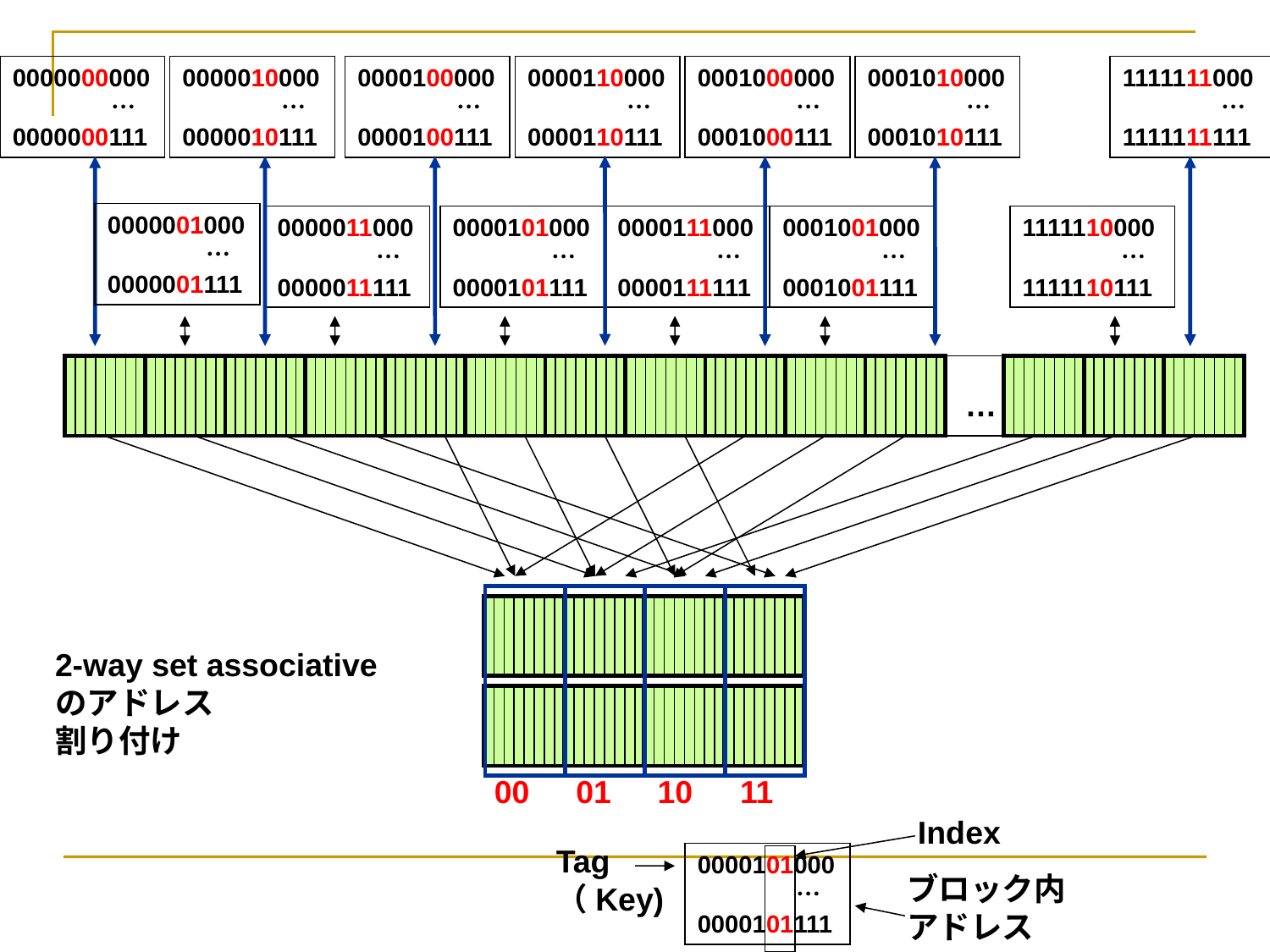

0000000000
　　　　…
0000000111
0000010000
　　　　…
0000010111
0000100000
　　　　…
0000100111
0000110000
　　　　…
0000110111
0001000000
　　　　…
0001000111
0001010000
　　　　…
0001010111
1111111000
　　　　…
1111111111

0000001000
　　　　…
0000001111
0000011000
　　　　…
0000011111
0000101000
　　　　…
0000101111
0000111000
　　　　…
0000111111
0001001000
　　　　…
0001001111
1111110000
　　　　…
1111110111

…

2-way set associative
のアドレス
割り付け

00
01
10
11
Index
Tag
（Key)

0000101000
　　　　…
0000101111

ブロック内
アドレス